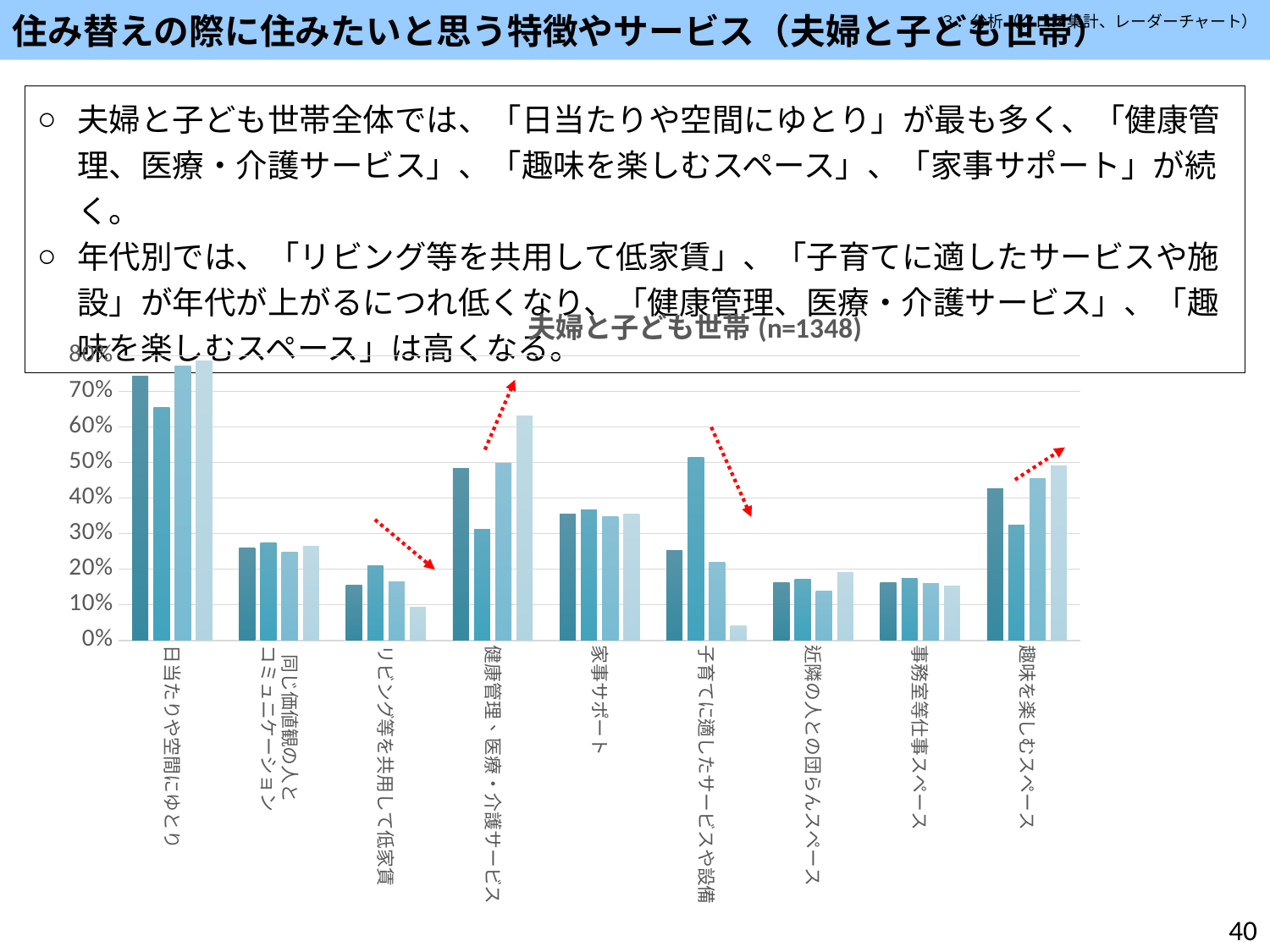

住み替えの際に住みたいと思う特徴やサービス（夫婦と子ども世帯）
３．分析（クロス集計、レーダーチャート）
夫婦と子ども世帯全体では、「日当たりや空間にゆとり」が最も多く、「健康管理、医療・介護サービス」、「趣味を楽しむスペース」、「家事サポート」が続く。
年代別では、「リビング等を共用して低家賃」、「子育てに適したサービスや施設」が年代が上がるにつれ低くなり、「健康管理、医療・介護サービス」、「趣味を楽しむスペース」は高くなる。

### Chart:

| Category | 夫婦と子ども世帯平均 | 20～39歳 | 40～59歳 | 60歳以上 |
|---|---|---|---|---|
| 日当たりや空間にゆとり | 0.741839762611276 | 0.6556122448979591 | 0.7711711711711712 | 0.7855361596009975 |
| 同じ価値観の人と
コミュニケーション | 0.2596439169139466 | 0.2729591836734694 | 0.24684684684684682 | 0.2643391521197007 |
| リビング等を共用して低家賃 | 0.15578635014836795 | 0.20918367346938774 | 0.16396396396396395 | 0.09226932668329177 |
| 健康管理、医療・介護サービス | 0.48293768545994065 | 0.3112244897959184 | 0.4972972972972973 | 0.6309226932668329 |
| 家事サポート | 0.3553412462908012 | 0.36734693877551017 | 0.34774774774774775 | 0.3541147132169576 |
| 子育てに適したサービスや設備 | 0.2522255192878338 | 0.5153061224489796 | 0.21981981981981985 | 0.0399002493765586 |
| 近隣の人との団らんスペース | 0.1632047477744807 | 0.17091836734693877 | 0.13873873873873874 | 0.18952618453865336 |
| 事務室等仕事スペース | 0.16172106824925814 | 0.17346938775510204 | 0.16036036036036036 | 0.15211970074812967 |
| 趣味を楽しむスペース | 0.42729970326409494 | 0.3239795918367347 | 0.4540540540540541 | 0.4912718204488778 |
40